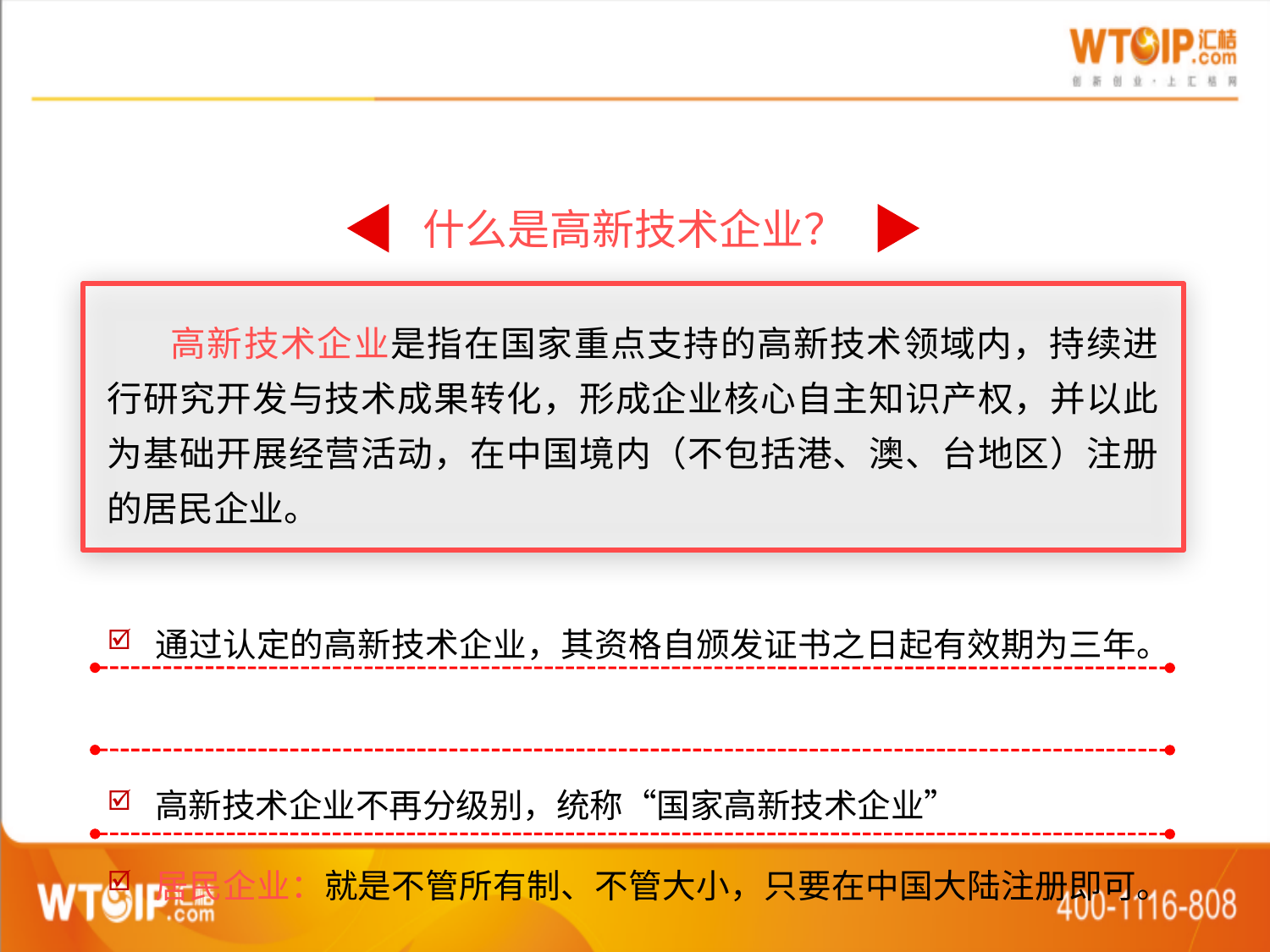

什么是高新技术企业？

高新技术企业是指在国家重点支持的高新技术领域内，持续进行研究开发与技术成果转化，形成企业核心自主知识产权，并以此为基础开展经营活动，在中国境内（不包括港、澳、台地区）注册的居民企业。
通过认定的高新技术企业，其资格自颁发证书之日起有效期为三年。
高新技术企业不再分级别，统称“国家高新技术企业”
居民企业：就是不管所有制、不管大小，只要在中国大陆注册即可。